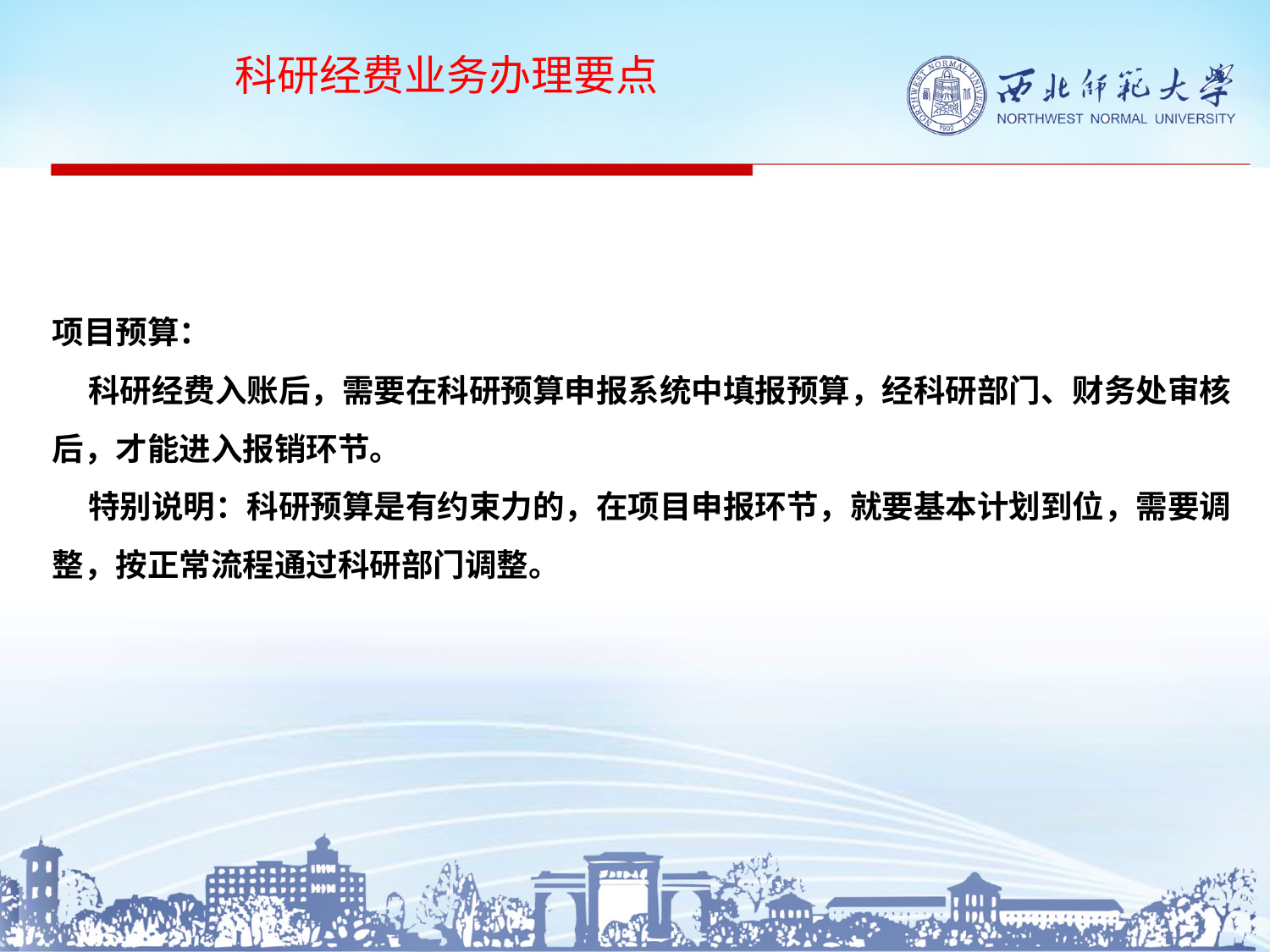

科研经费业务办理要点
# 项目预算： 科研经费入账后，需要在科研预算申报系统中填报预算，经科研部门、财务处审核后，才能进入报销环节。 特别说明：科研预算是有约束力的，在项目申报环节，就要基本计划到位，需要调整，按正常流程通过科研部门调整。